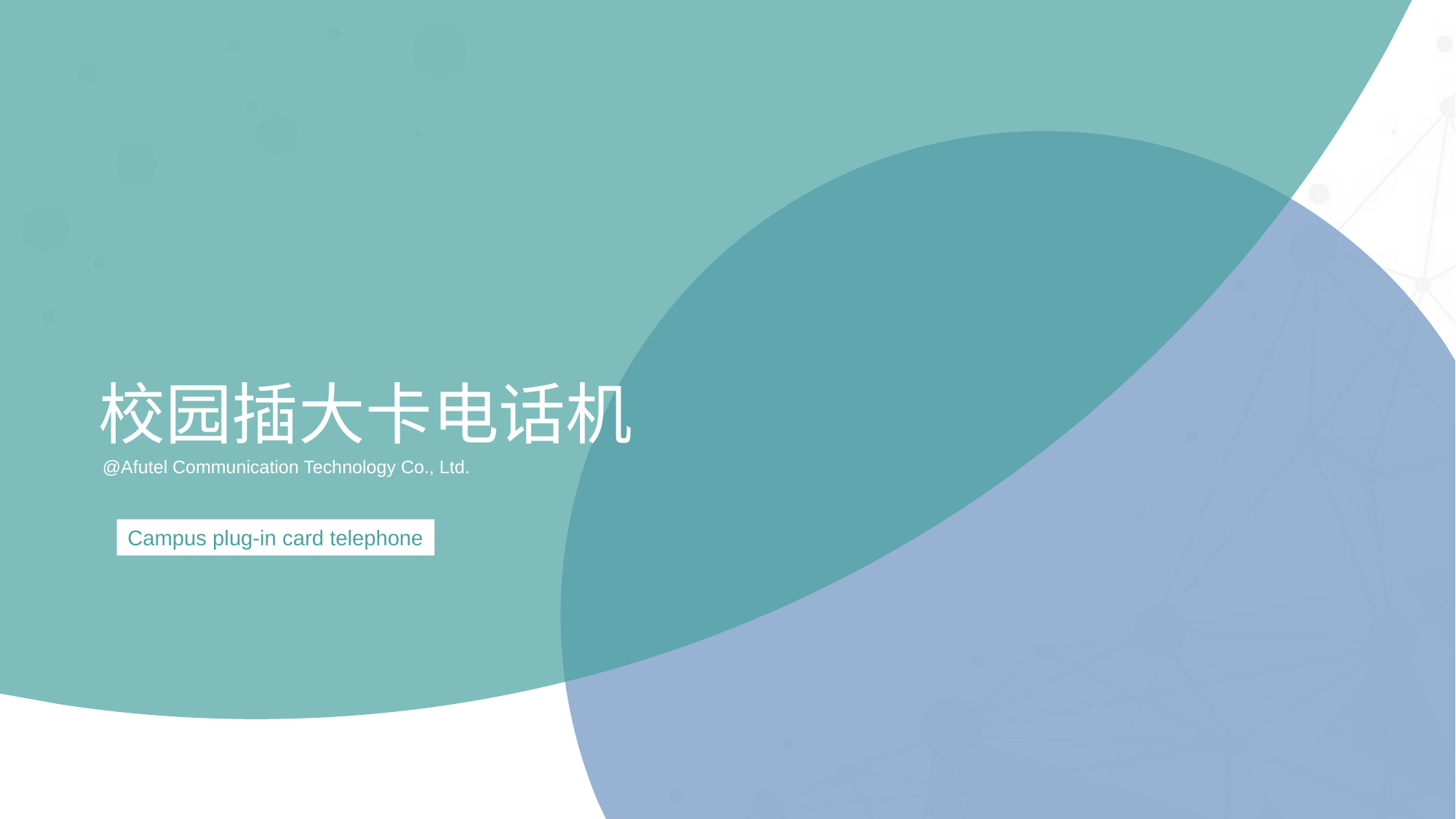

校园插大卡电话机
@Afutel Communication Technology Co., Ltd.
Campus plug-in card telephone